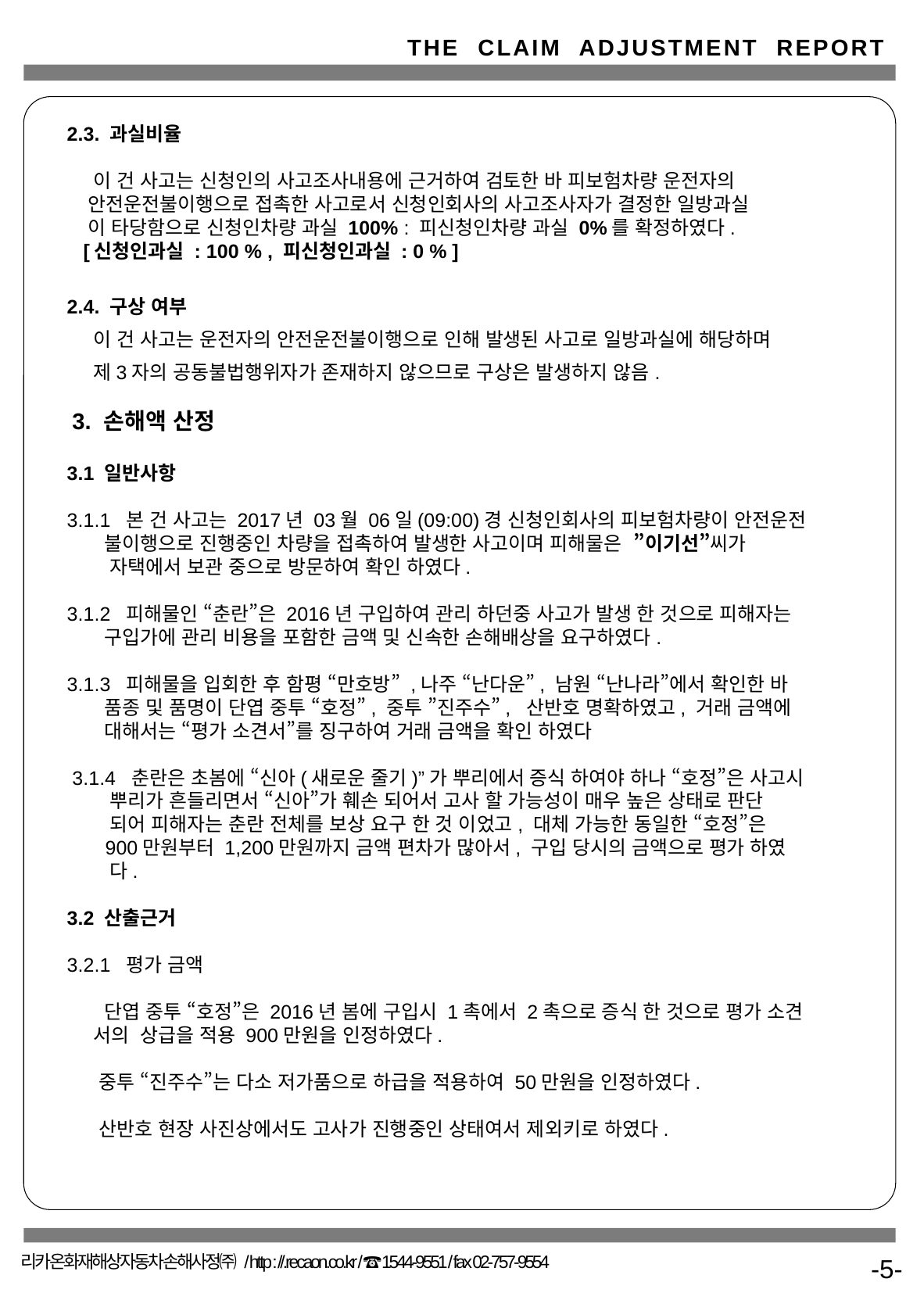

2.3. 과실비율

    이 건 사고는 신청인의 사고조사내용에 근거하여 검토한 바 피보험차량 운전자의
   안전운전불이행으로 접촉한 사고로서 신청인회사의 사고조사자가 결정한 일방과실
   이 타당함으로 신청인차량 과실 100% : 피신청인차량 과실 0%를 확정하였다.
   [신청인과실 : 100 % , 피신청인과실 : 0 % ]

2.4. 구상 여부
    이 건 사고는 운전자의 안전운전불이행으로 인해 발생된 사고로 일방과실에 해당하며
    제3자의 공동불법행위자가 존재하지 않으므로 구상은 발생하지 않음.

 3. 손해액 산정

3.1 일반사항

3.1.1  본 건 사고는 2017년 03월 06일(09:00)경 신청인회사의 피보험차량이 안전운전
      불이행으로 진행중인 차량을 접촉하여 발생한 사고이며 피해물은  ”이기선”씨가
       자택에서 보관 중으로 방문하여 확인 하였다.

3.1.2  피해물인 “춘란”은 2016년 구입하여 관리 하던중 사고가 발생 한 것으로 피해자는
      구입가에 관리 비용을 포함한 금액 및 신속한 손해배상을 요구하였다.

3.1.3  피해물을 입회한 후 함평 “만호방” ,나주 “난다운”, 남원 “난나라”에서 확인한 바
      품종 및 품명이 단엽 중투 “호정”, 중투 ”진주수”,  산반호 명확하였고, 거래 금액에
      대해서는 “평가 소견서”를 징구하여 거래 금액을 확인 하였다

 3.1.4  춘란은 초봄에 “신아(새로운 줄기)”가 뿌리에서 증식 하여야 하나 “호정”은 사고시
       뿌리가 흔들리면서 “신아”가 훼손 되어서 고사 할 가능성이 매우 높은 상태로 판단
       되어 피해자는 춘란 전체를 보상 요구 한 것 이었고, 대체 가능한 동일한 “호정”은
       900만원부터 1,200만원까지 금액 편차가 많아서, 구입 당시의 금액으로 평가 하였
       다.

3.2 산출근거

3.2.1  평가 금액

      단엽 중투 “호정”은 2016년 봄에 구입시 1촉에서 2촉으로 증식 한 것으로 평가 소견
    서의  상급을 적용 900만원을 인정하였다.

     중투 “진주수”는 다소 저가품으로 하급을 적용하여 50만원을 인정하였다.

     산반호 현장 사진상에서도 고사가 진행중인 상태여서 제외키로 하였다.
-5-